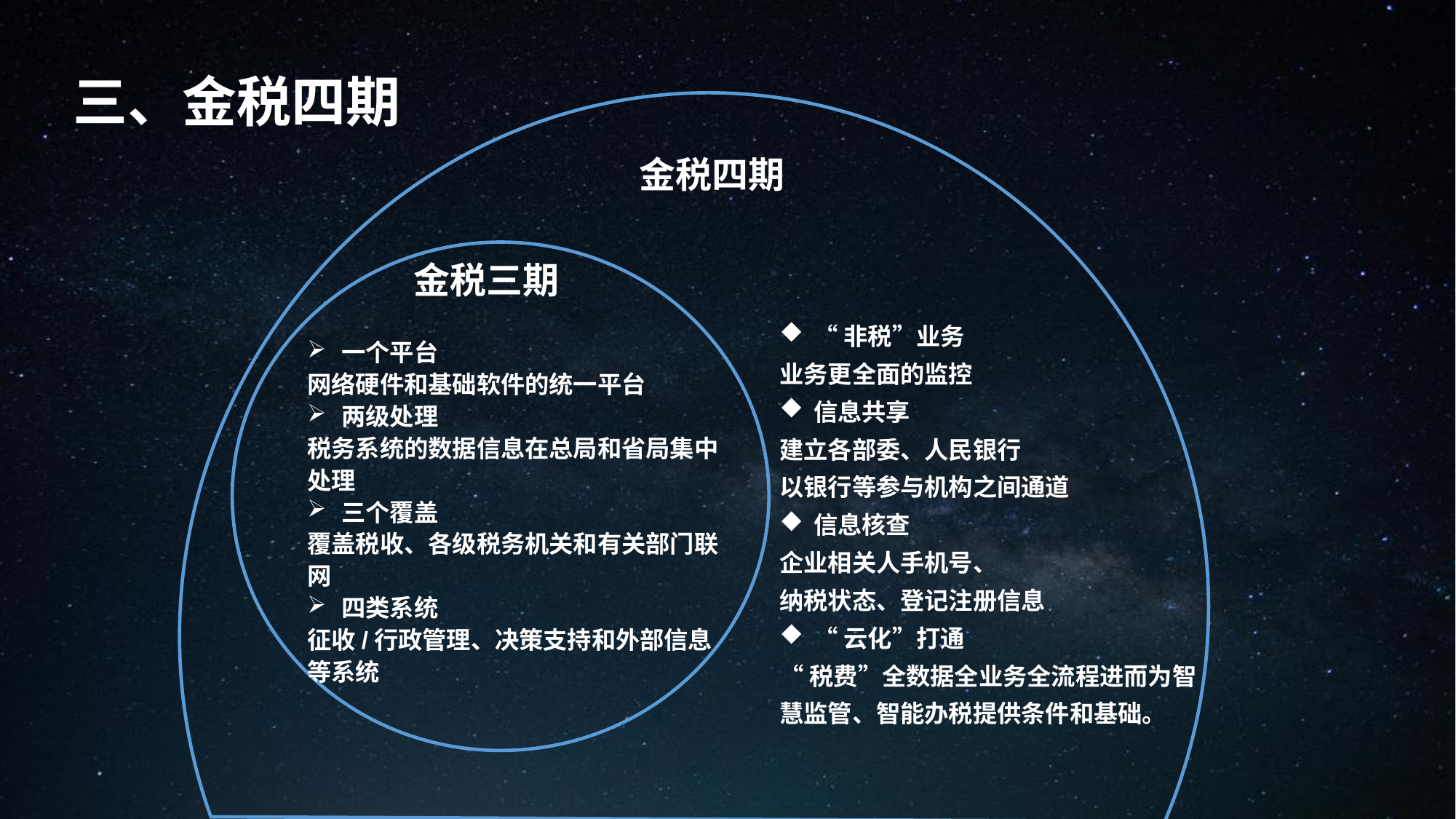

三、金税四期

金税四期

金税三期
“非税”业务
业务更全面的监控
信息共享
建立各部委、人民银行
以银行等参与机构之间通道
信息核查
企业相关人手机号、
纳税状态、登记注册信息
“云化”打通
“税费”全数据全业务全流程进而为智慧监管、智能办税提供条件和基础。
一个平台
网络硬件和基础软件的统一平台
两级处理
税务系统的数据信息在总局和省局集中处理
三个覆盖
覆盖税收、各级税务机关和有关部门联网
四类系统
征收/行政管理、决策支持和外部信息等系统